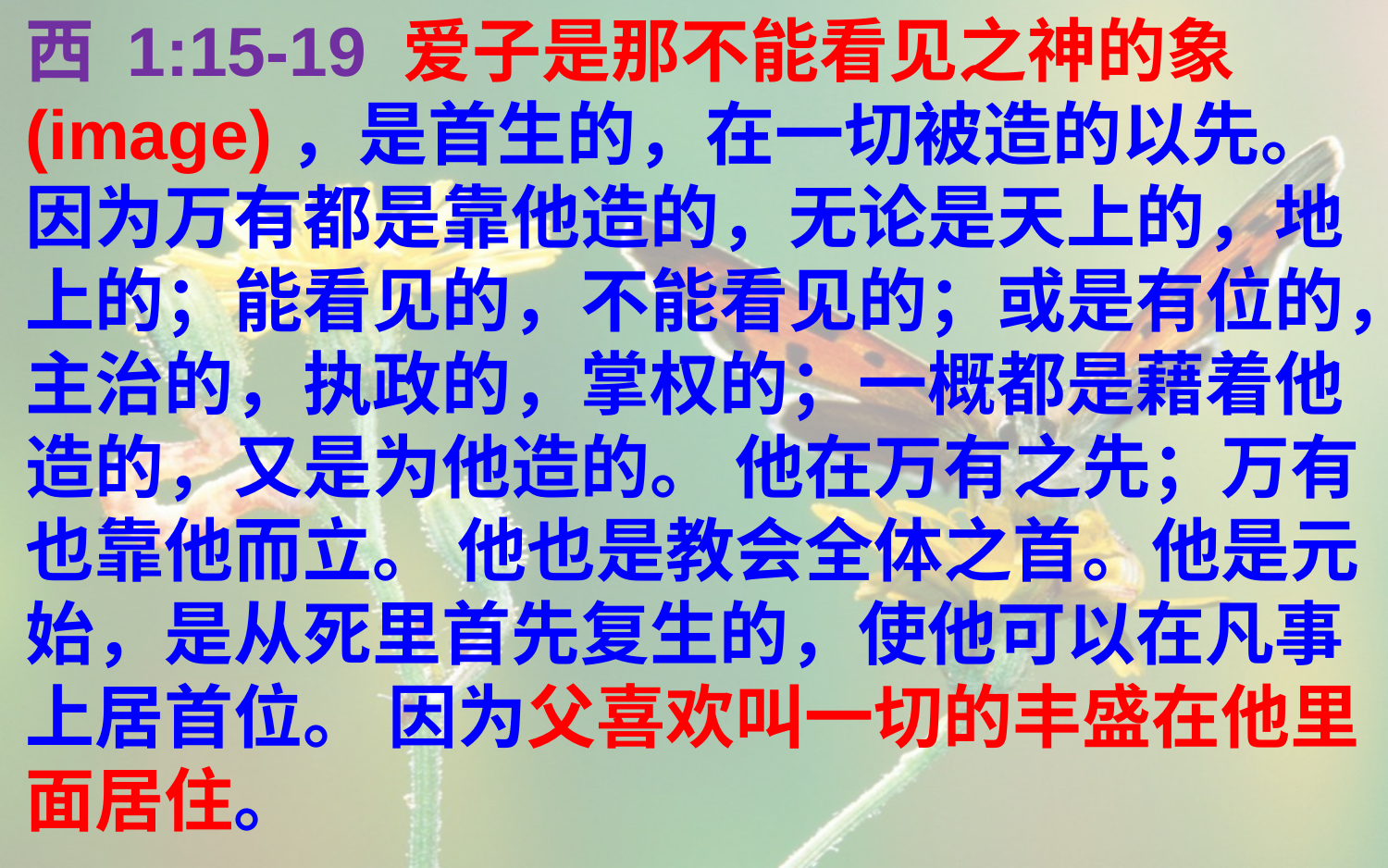

西 1:15-19 爱子是那不能看见之神的象(image)，是首生的，在一切被造的以先。 因为万有都是靠他造的，无论是天上的，地上的；能看见的，不能看见的；或是有位的，主治的，执政的，掌权的；一概都是藉着他造的，又是为他造的。 他在万有之先；万有也靠他而立。 他也是教会全体之首。他是元始，是从死里首先复生的，使他可以在凡事上居首位。 因为父喜欢叫一切的丰盛在他里面居住。